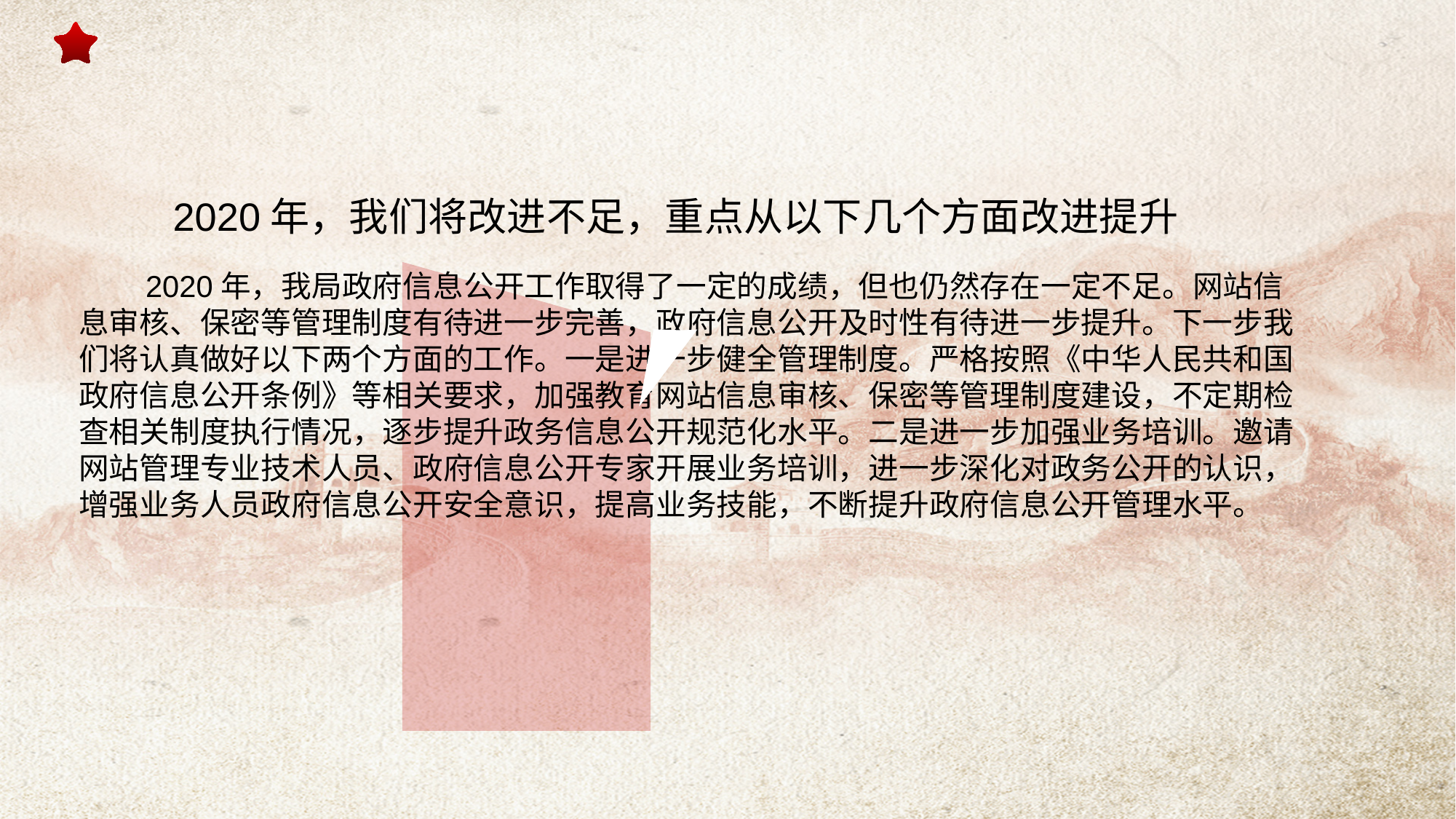

2020年，我们将改进不足，重点从以下几个方面改进提升
        2020年，我局政府信息公开工作取得了一定的成绩，但也仍然存在一定不足。网站信息审核、保密等管理制度有待进一步完善，政府信息公开及时性有待进一步提升。下一步我们将认真做好以下两个方面的工作。一是进一步健全管理制度。严格按照《中华人民共和国政府信息公开条例》等相关要求，加强教育网站信息审核、保密等管理制度建设，不定期检查相关制度执行情况，逐步提升政务信息公开规范化水平。二是进一步加强业务培训。邀请网站管理专业技术人员、政府信息公开专家开展业务培训，进一步深化对政务公开的认识，增强业务人员政府信息公开安全意识，提高业务技能，不断提升政府信息公开管理水平。